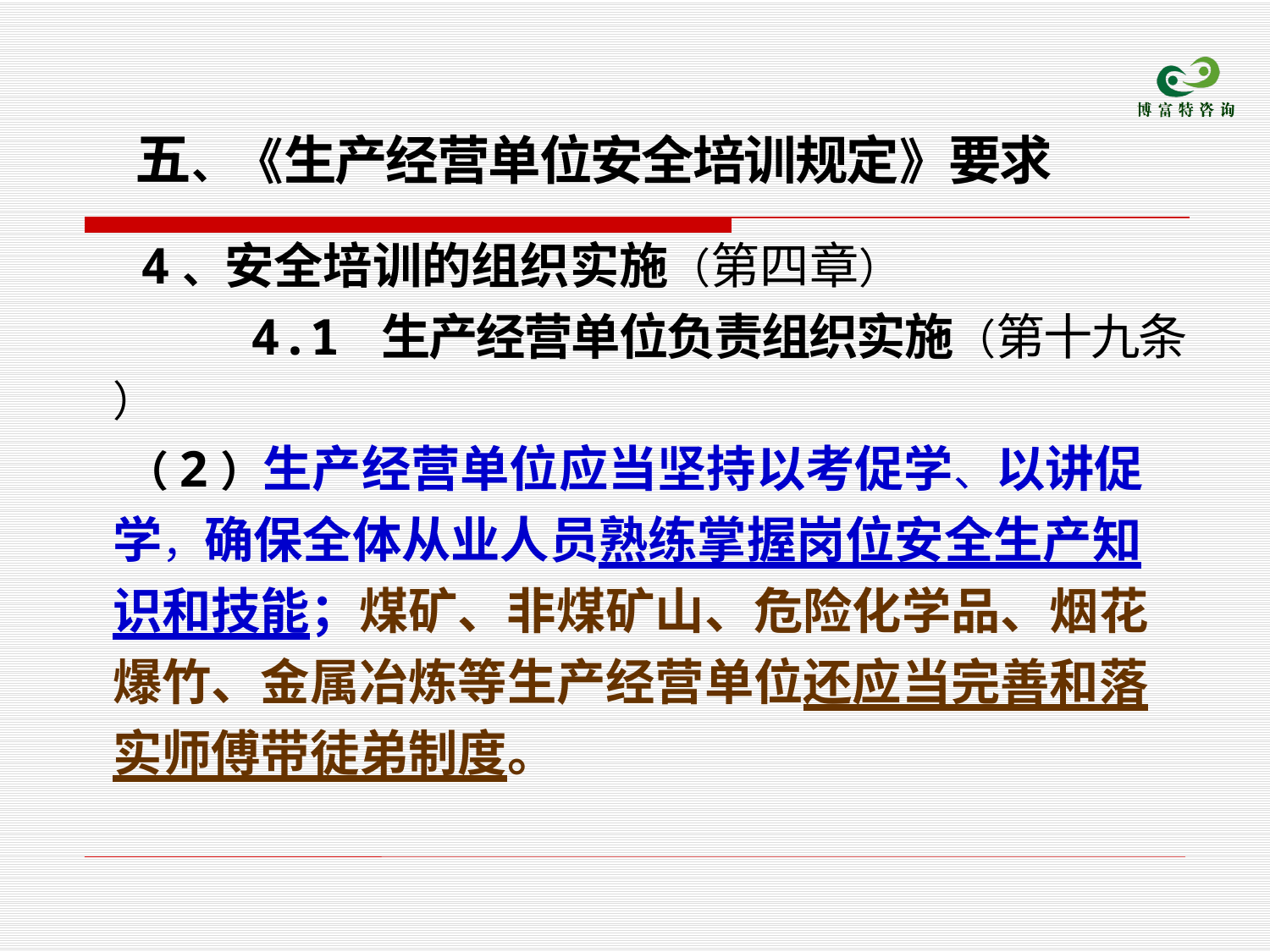

五、《生产经营单位安全培训规定》要求
　      4、安全培训的组织实施（第四章）
        4.1 生产经营单位负责组织实施（第十九条 ）
      （2）生产经营单位应当坚持以考促学、以讲促学，确保全体从业人员熟练掌握岗位安全生产知识和技能；煤矿、非煤矿山、危险化学品、烟花爆竹、金属冶炼等生产经营单位还应当完善和落实师傅带徒弟制度。